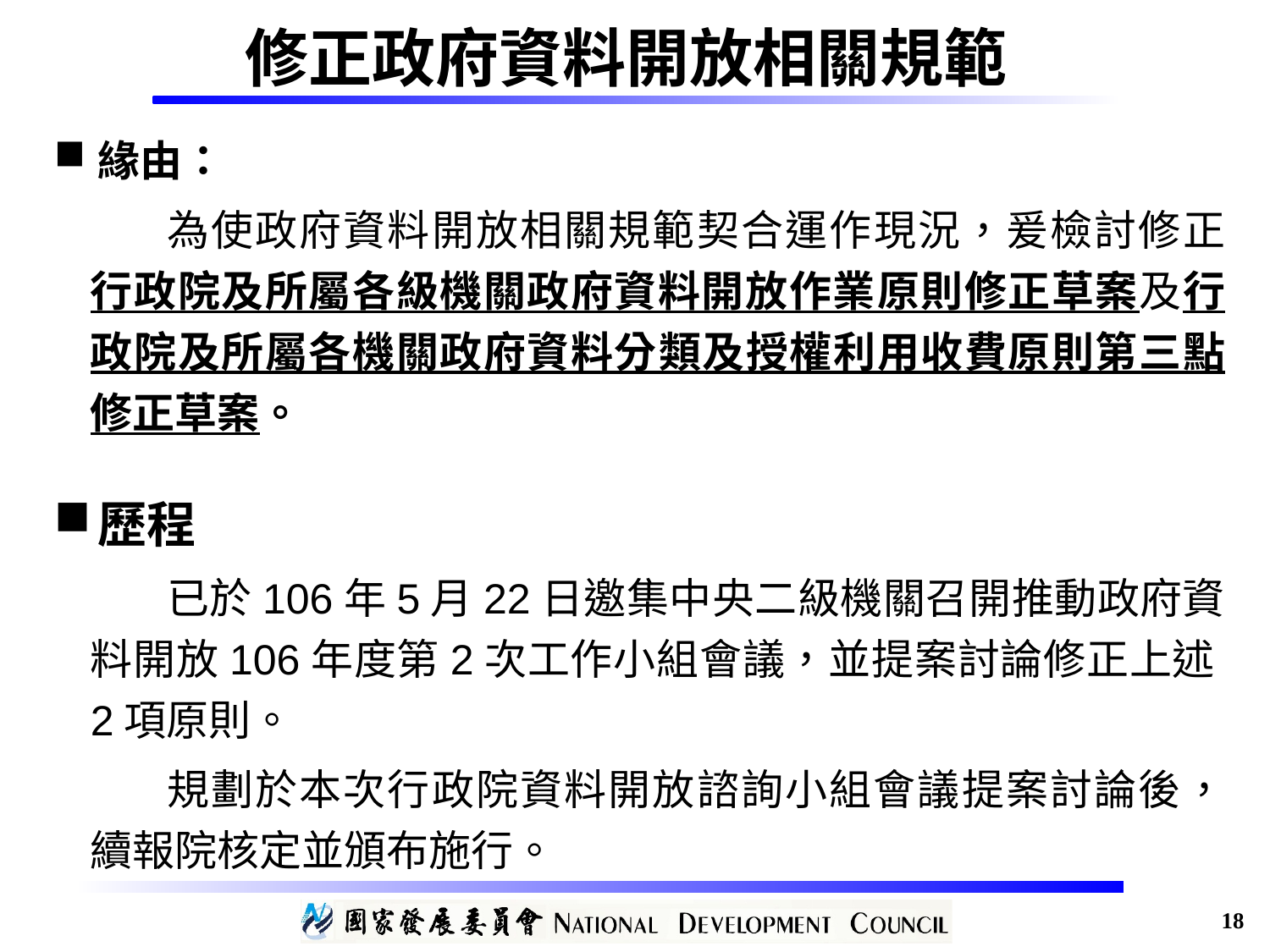

# 修正政府資料開放相關規範
緣由：
為使政府資料開放相關規範契合運作現況，爰檢討修正行政院及所屬各級機關政府資料開放作業原則修正草案及行政院及所屬各機關政府資料分類及授權利用收費原則第三點修正草案。

歷程
已於106年5月22日邀集中央二級機關召開推動政府資料開放106年度第2次工作小組會議，並提案討論修正上述2項原則。
規劃於本次行政院資料開放諮詢小組會議提案討論後，續報院核定並頒布施行。

18